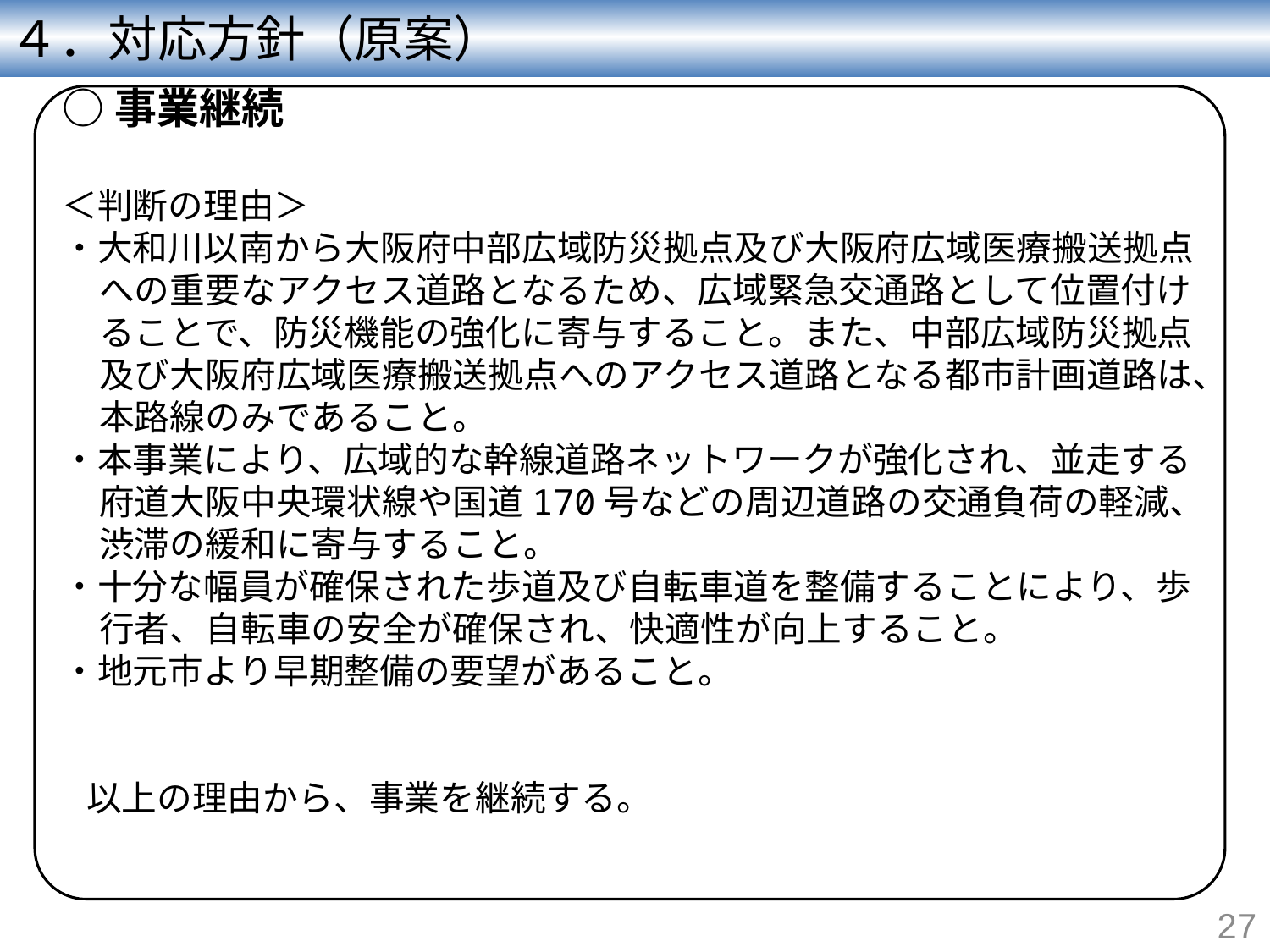

４．対応方針（原案）
○事業継続

＜判断の理由＞
・大和川以南から大阪府中部広域防災拠点及び大阪府広域医療搬送拠点への重要なアクセス道路となるため、広域緊急交通路として位置付けることで、防災機能の強化に寄与すること。また、中部広域防災拠点及び大阪府広域医療搬送拠点へのアクセス道路となる都市計画道路は、本路線のみであること。
・本事業により、広域的な幹線道路ネットワークが強化され、並走する府道大阪中央環状線や国道170号などの周辺道路の交通負荷の軽減、渋滞の緩和に寄与すること。
・十分な幅員が確保された歩道及び自転車道を整備することにより、歩行者、自転車の安全が確保され、快適性が向上すること。
・地元市より早期整備の要望があること。

  以上の理由から、事業を継続する。

27